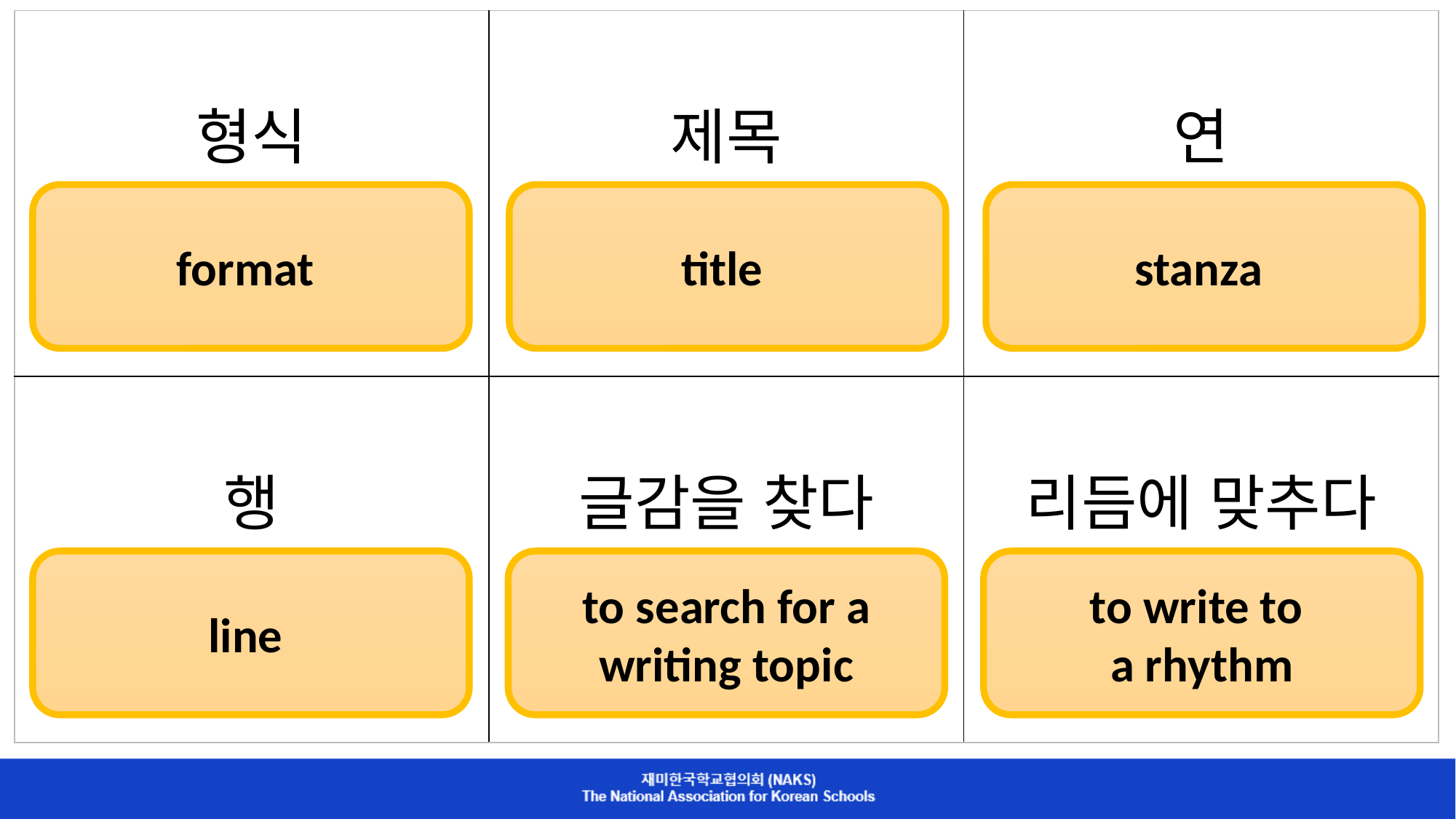

| 형식 | 제목 | 연 |
| --- | --- | --- |
| 행 | 글감을 찾다 | 리듬에 맞추다 |
format
title
stanza
line
to search for a writing topic
to write to
a rhythm